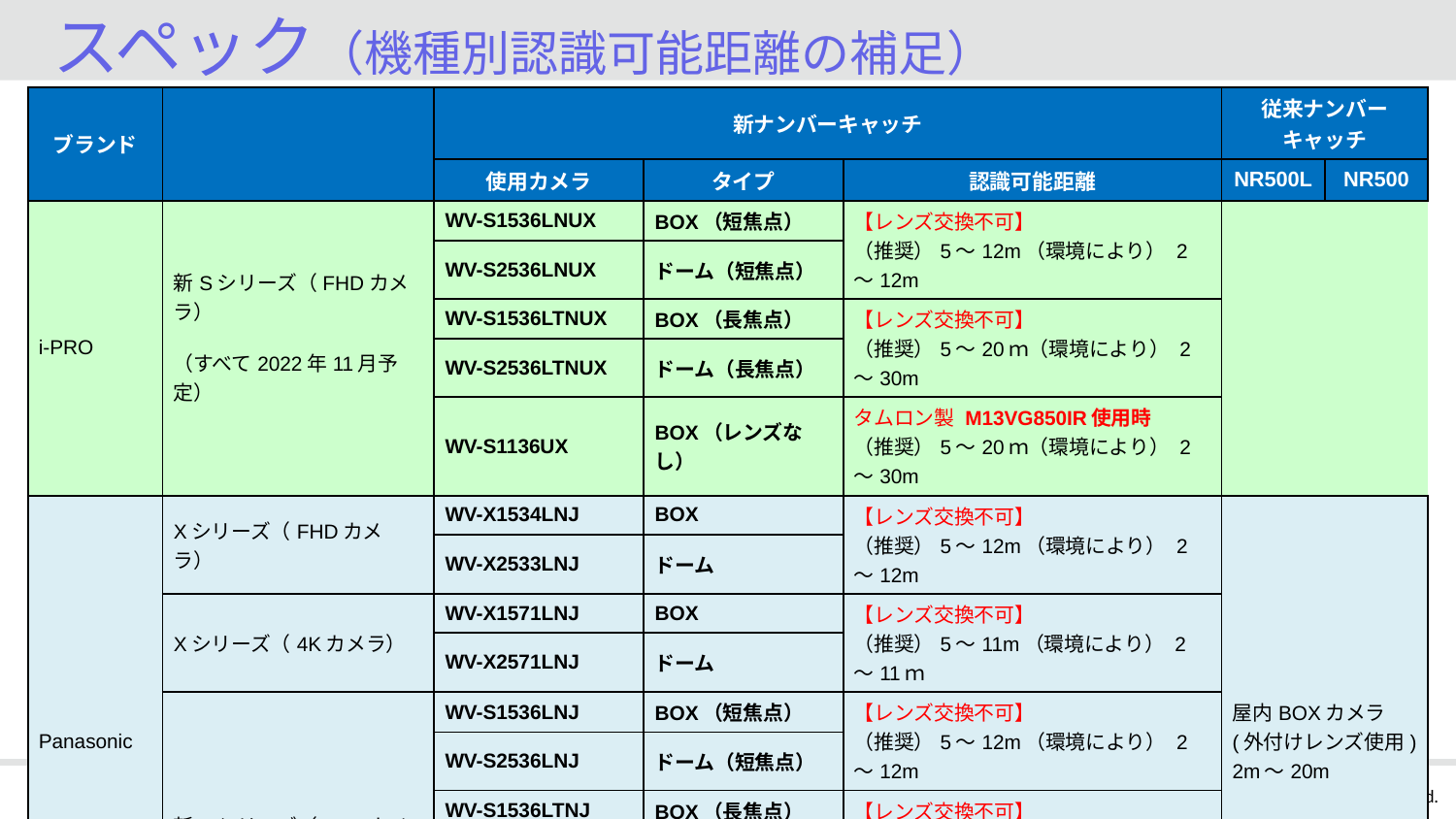

# スペック（機種別認識可能距離の補足）
| ブランド |  | 新ナンバーキャッチ |  |  | 従来ナンバーキャッチ |  |
| --- | --- | --- | --- | --- | --- | --- |
|  |  | 使用カメラ | タイプ | 認識可能距離 | NR500L | NR500 |
| i-PRO | 新Sシリーズ（FHDカメラ） （すべて2022年11月予定） | WV-S1536LNUX | BOX（短焦点） | 【レンズ交換不可】 （推奨）5～12m（環境により） 2～12m |  |  |
|  |  | WV-S2536LNUX | ドーム（短焦点） |  |  |  |
|  |  | WV-S1536LTNUX | BOX（長焦点） | 【レンズ交換不可】 （推奨）5～20ｍ（環境により） 2～30m |  |  |
|  |  | WV-S2536LTNUX | ドーム（長焦点） |  |  |  |
|  |  | WV-S1136UX | BOX（レンズなし） | タムロン製 M13VG850IR使用時 （推奨）5～20ｍ（環境により） 2～30m |  |  |
| Panasonic | Xシリーズ（FHDカメラ） | WV-X1534LNJ | BOX | 【レンズ交換不可】 （推奨）5～12m（環境により） 2～12m | 屋内BOXカメラ (外付けレンズ使用) 2m～20m |  |
|  |  | WV-X2533LNJ | ドーム |  |  |  |
|  | Xシリーズ（4Kカメラ） | WV-X1571LNJ | BOX | 【レンズ交換不可】 （推奨）5～11m（環境により） 2～11ｍ |  |  |
|  |  | WV-X2571LNJ | ドーム |  |  |  |
|  | 新Sシリーズ（FHDカメラ） | WV-S1536LNJ | BOX（短焦点） | 【レンズ交換不可】 （推奨）5～12m（環境により） 2～12m |  |  |
|  |  | WV-S2536LNJ | ドーム（短焦点） |  |  |  |
|  |  | WV-S1536LTNJ | BOX（長焦点） | 【レンズ交換不可】 （推奨）5～20ｍ（環境により） 2～30m |  |  |
|  |  | WV-S2536LTNJ | ドーム（長焦点） |  |  |  |
|  |  | WV-S1136J | BOX（レンズなし） | タムロン製 M13VG850IR使用時 （推奨）5～20ｍ（環境により） 2～30m |  |  |